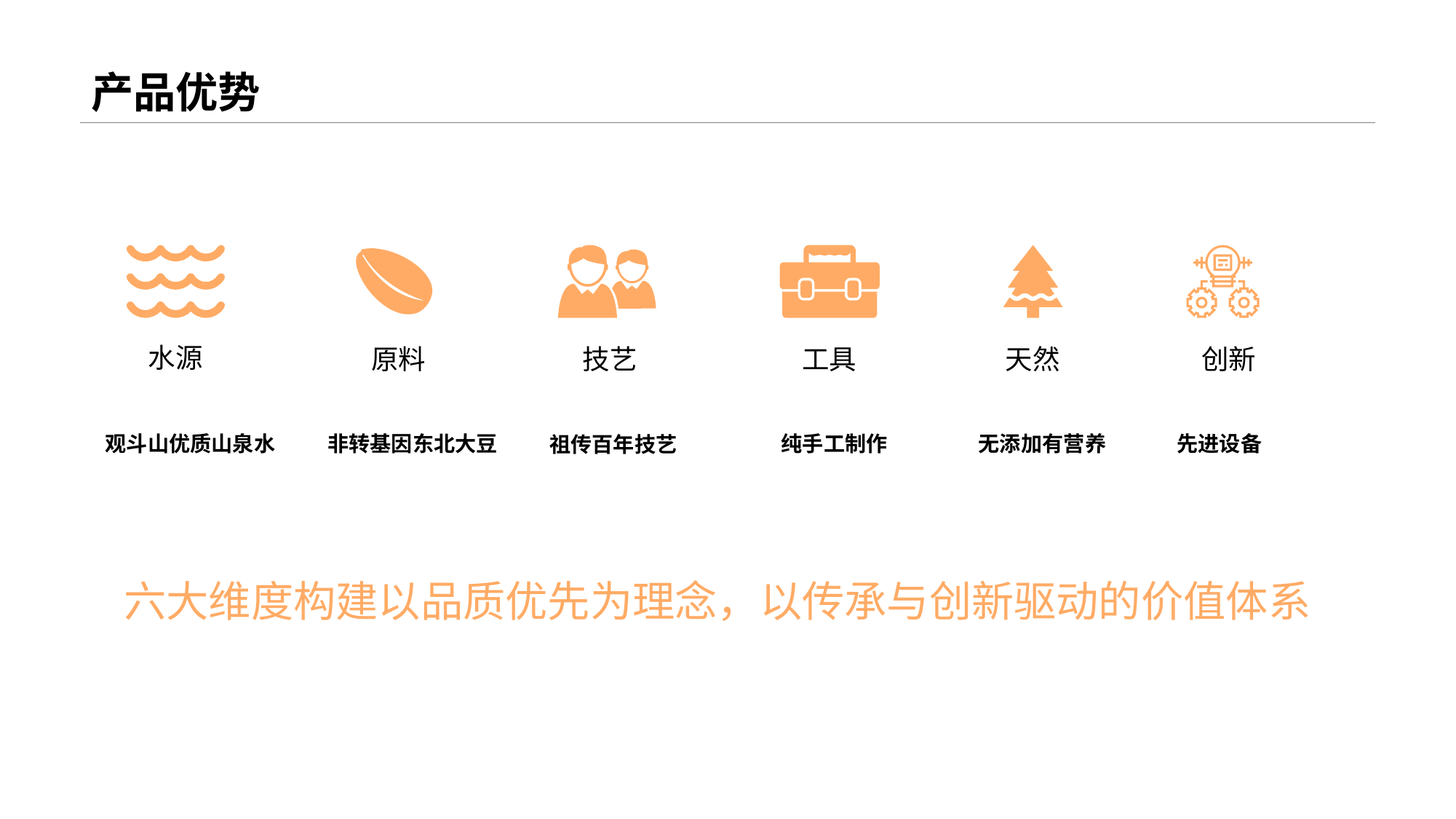

# 产品优势

水源
原料
技艺
工具
天然
创新
观斗山优质山泉水
非转基因东北大豆
纯手工制作
无添加有营养
先进设备
祖传百年技艺
六大维度构建以品质优先为理念，以传承与创新驱动的价值体系